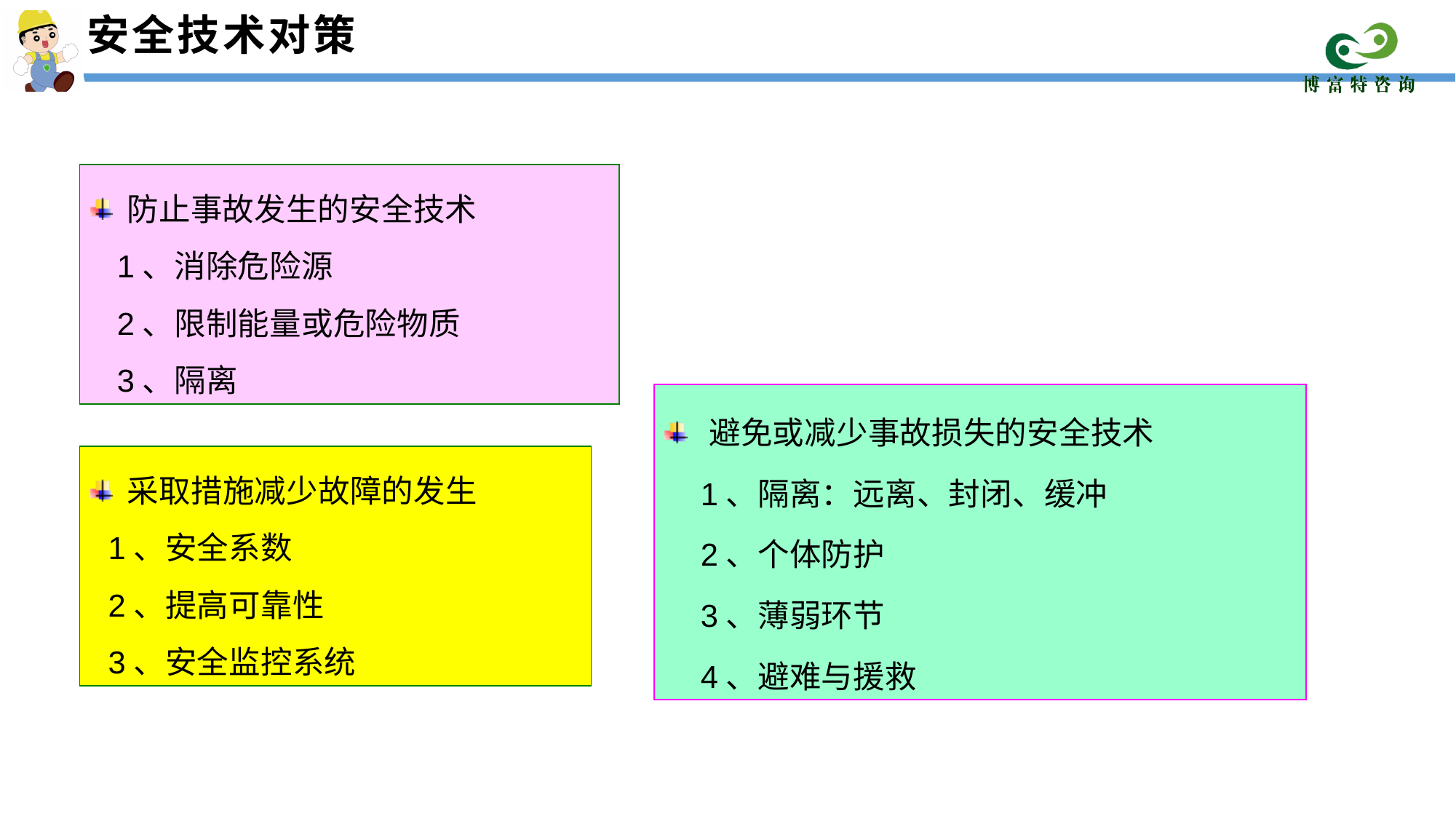

# 安全技术对策
 防止事故发生的安全技术
   1、消除危险源
   2、限制能量或危险物质
   3、隔离
  避免或减少事故损失的安全技术
    1、隔离：远离、封闭、缓冲
    2、个体防护
    3、薄弱环节
    4、避难与援救
 采取措施减少故障的发生
  1、安全系数
  2、提高可靠性
  3、安全监控系统